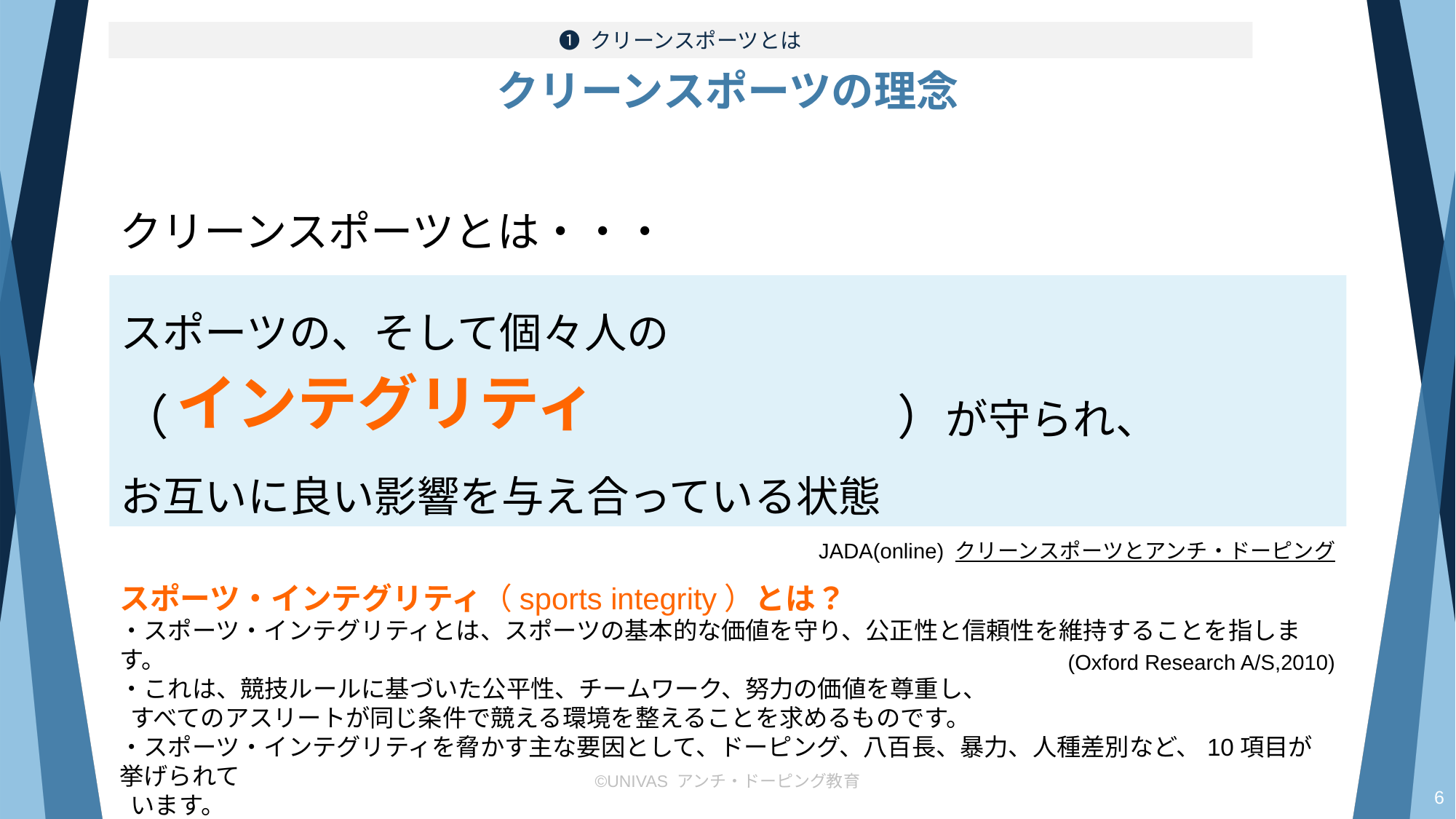

❶ クリーンスポーツとは
クリーンスポーツの理念
クリーンスポーツとは・・・
スポーツの、そして個々人の
（　　　　　　　　　　　　　　　）が守られ、
お互いに良い影響を与え合っている状態
インテグリティ
JADA(online) クリーンスポーツとアンチ・ドーピング
スポーツ・インテグリティ（sports integrity）とは？
・スポーツ・インテグリティとは、スポーツの基本的な価値を守り、公正性と信頼性を維持することを指します。
・これは、競技ルールに基づいた公平性、チームワーク、努力の価値を尊重し、
 すべてのアスリートが同じ条件で競える環境を整えることを求めるものです。
・スポーツ・インテグリティを脅かす主な要因として、ドーピング、八百長、暴力、人種差別など、10項目が挙げられて
 います。
(Oxford Research A/S,2010)
©UNIVAS アンチ・ドーピング教育
6